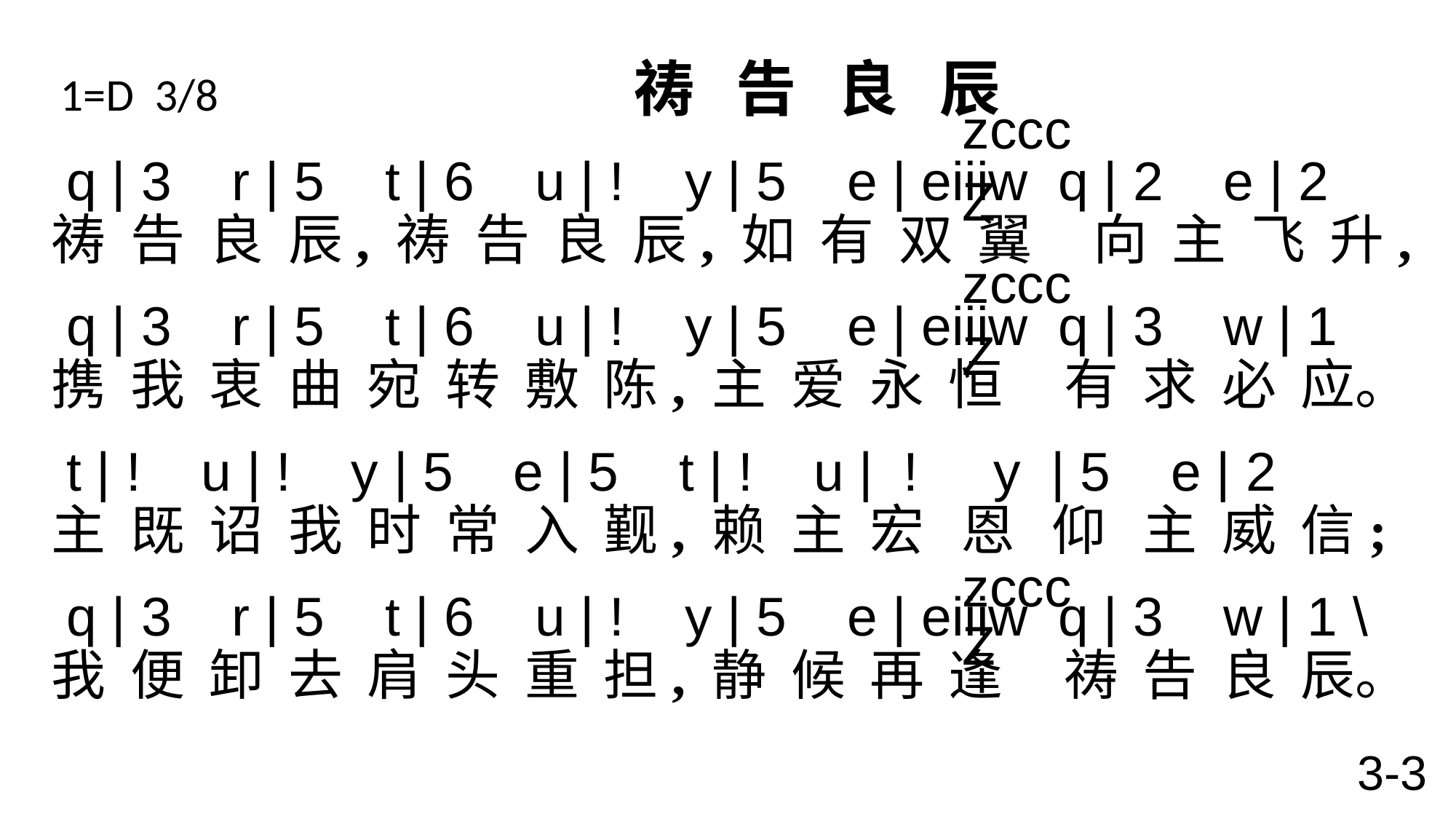

1=D  3/8                                   祷   告   良   辰
zcccZ
 q | 3    r | 5    t | 6    u | !    y | 5    e | eiiiw  q | 2    e | 2
祷  告  良  辰, 祷  告  良  辰, 如  有  双  翼     向  主  飞  升,
 q | 3    r | 5    t | 6    u | !    y | 5    e | eiiiw  q | 3    w | 1
携  我  衷  曲  宛  转  敷  陈, 主  爱  永  恒     有  求  必  应。
 t | !    u | !    y | 5    e | 5    t | !    u |  !     y  | 5    e | 2
主  既  诏  我  时  常  入  觐, 赖  主  宏   恩   仰   主  威  信;
 q | 3    r | 5    t | 6    u | !    y | 5    e | eiiiw  q | 3    w | 1 \
我  便  卸  去  肩  头  重  担, 静  候  再  逢     祷  告  良  辰。
zcccZ
zcccZ
3-3